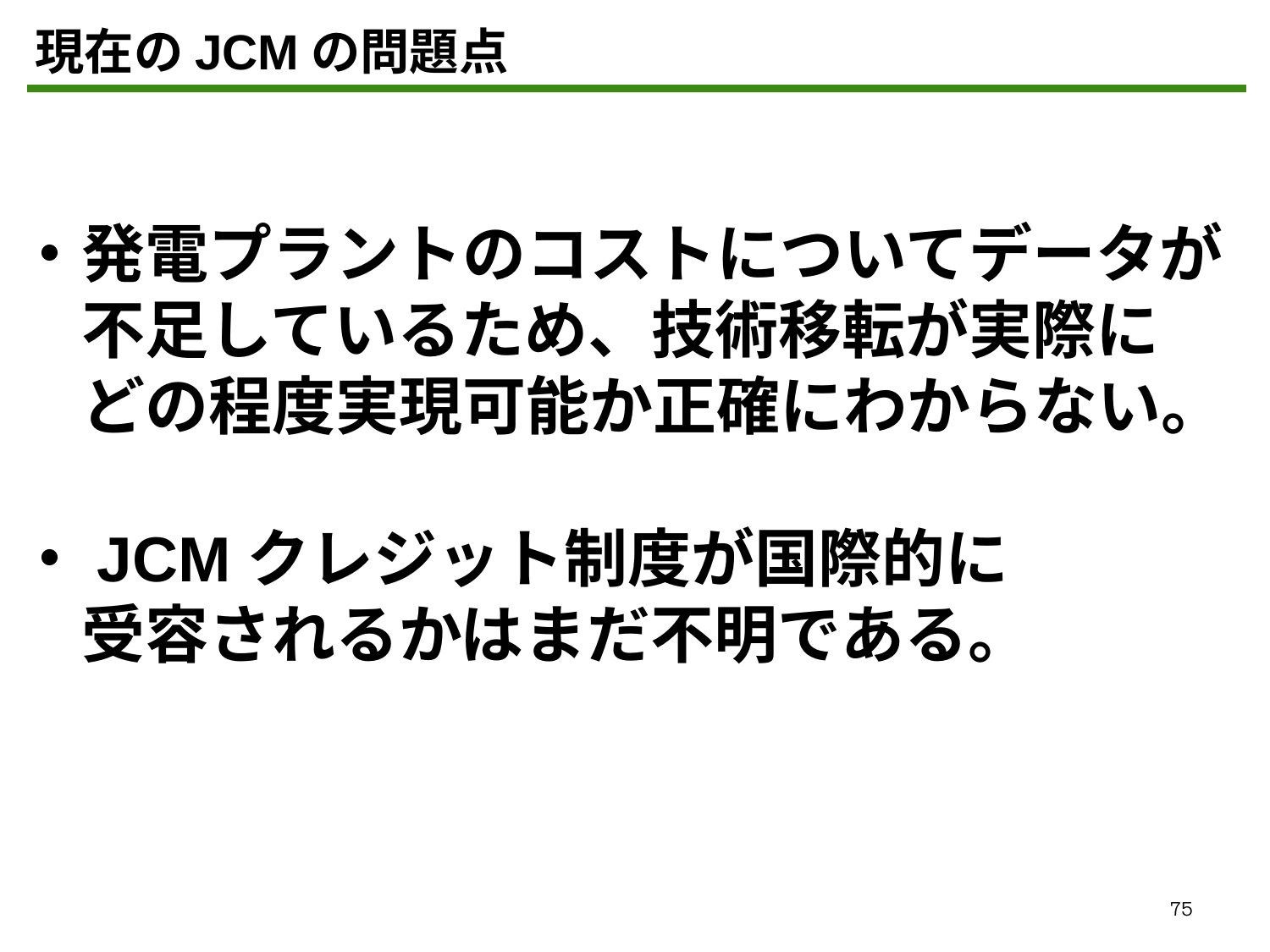

現在のJCMの問題点
・発電プラントのコストについてデータが
　不足しているため、技術移転が実際に
　どの程度実現可能か正確にわからない。

・JCMクレジット制度が国際的に
　受容されるかはまだ不明である。

75